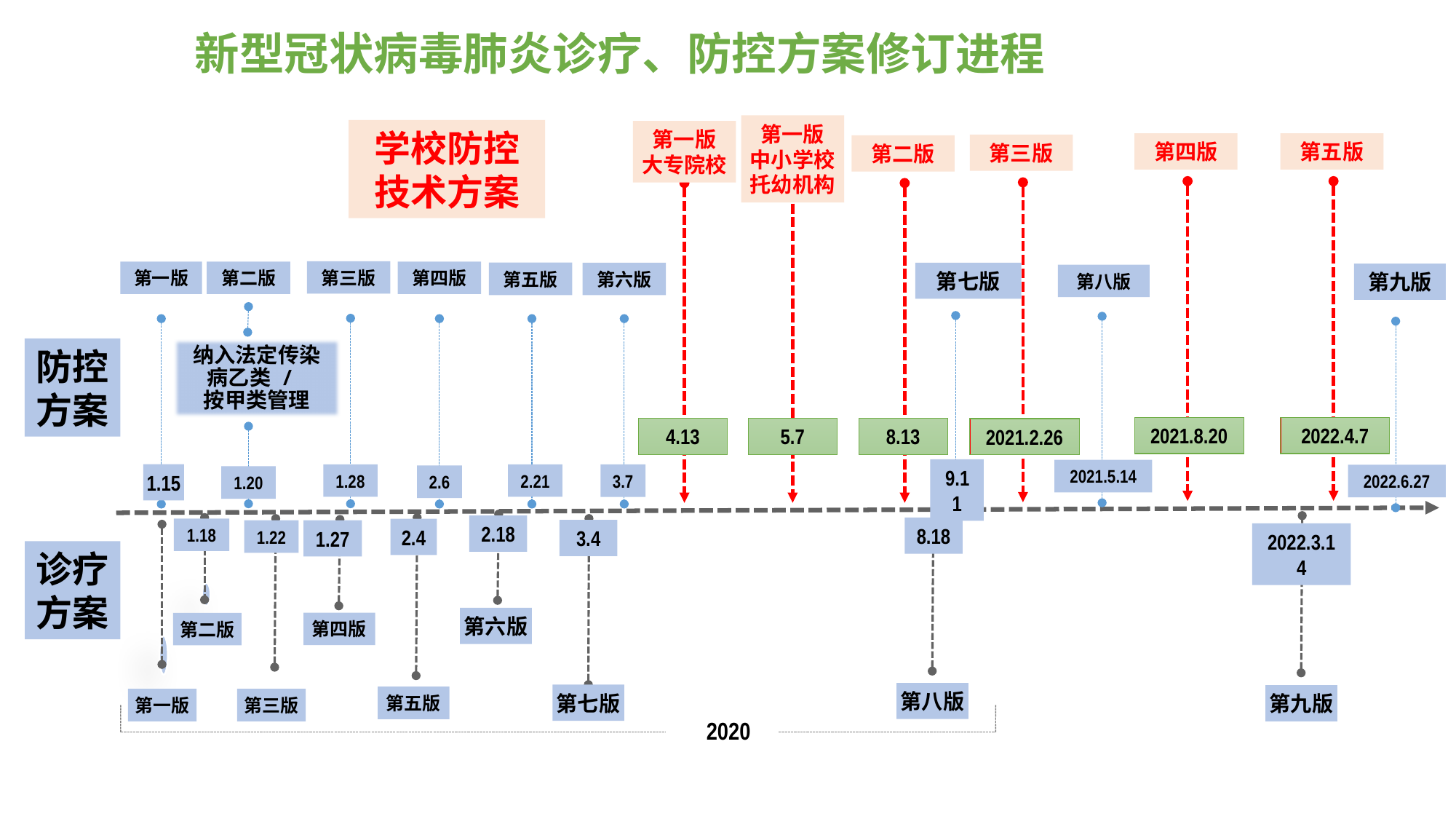

技术方案制（修）订背景
新型冠状病毒肺炎诊疗、防控方案修订进程
第一版
中小学校
托幼机构
学校防控
技术方案
第一版
大专院校
第四版
第五版
第三版
第二版
第三版
第一版
第二版
第四版
第五版
第六版
第七版
第八版
防控
方案
纳入法定传染病乙类 /
按甲类管理
2021.8.20
2022.4.7
4.13
5.7
8.13
2021.2.26
9.11
2021.5.14
1.15
1.28
2.21
3.7
2.6
1.20
2.18
8.18
1.18
2.4
3.4
1.22
1.27
2022.3.14
诊疗
方案

第六版
第四版
第二版

第八版
第七版
第九版
第五版
第一版
第三版
2020
第九版
2022.6.27